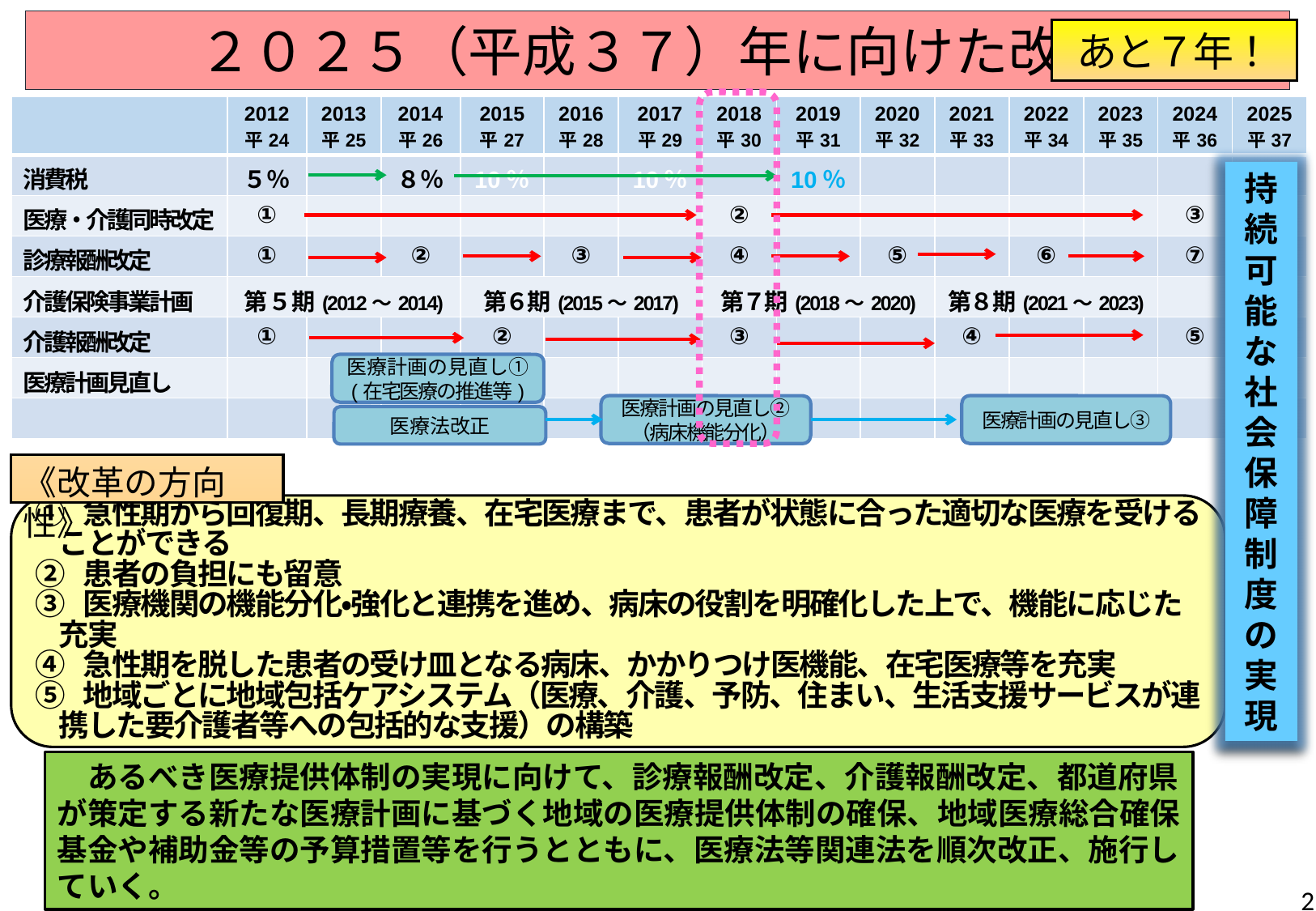

# ２０２５（平成３７）年に向けた改革
あと７年！

|  | 2012 平24 | 2013 平25 | 2014 平26 | 2015 平27 | 2016 平28 | 2017 平29 | 2018 平30 | 2019 平31 | 2020 平32 | 2021 平33 | 2022 平34 | 2023 平35 | 2024 平36 | 2025 平37 |
| --- | --- | --- | --- | --- | --- | --- | --- | --- | --- | --- | --- | --- | --- | --- |
| 消費税 | ５％ |  | ８％ | 10％ |  | 10％ |  | 10％ |  |  |  |  |  |  |
| 医療・介護同時改定 | ① |  |  |  |  |  | ② |  |  |  |  |  | ③ |  |
| 診療報酬改定 | ① |  | ② |  | ③ |  | ④ |  | ⑤ |  | ⑥ |  | ⑦ |  |
| 介護保険事業計画 | 第５期(2012～2014) |  |  | 第６期(2015～2017) |  |  | 第７期(2018～2020) |  |  | 第８期(2021～2023) |  |  |  |  |
| 介護報酬改定 | ① |  |  | ② |  |  | ③ |  |  | ④ |  |  | ⑤ |  |
| 医療計画見直し |  |  |  |  |  |  |  |  |  |  |  |  |  |  |
|  |  |  |  |  |  |  |  |  |  |  |  |  |  |  |
持続可能な社会保障制度の実現
医療計画の見直し①
(在宅医療の推進等)
医療計画の見直し②
（病床機能分化）
医療計画の見直し③
医療法改正
《改革の方向性》
①  急性期から回復期、長期療養、在宅医療まで、患者が状態に合った適切な医療を受けることができる
②  患者の負担にも留意
③  医療機関の機能分化・強化と連携を進め、病床の役割を明確化した上で、機能に応じた充実
④  急性期を脱した患者の受け皿となる病床、かかりつけ医機能、在宅医療等を充実
⑤  地域ごとに地域包括ケアシステム（医療、介護、予防、住まい、生活支援サービスが連携した要介護者等への包括的な支援）の構築
　あるべき医療提供体制の実現に向けて、診療報酬改定、介護報酬改定、都道府県が策定する新たな医療計画に基づく地域の医療提供体制の確保、地域医療総合確保基金や補助金等の予算措置等を行うとともに、医療法等関連法を順次改正、施行していく。
2